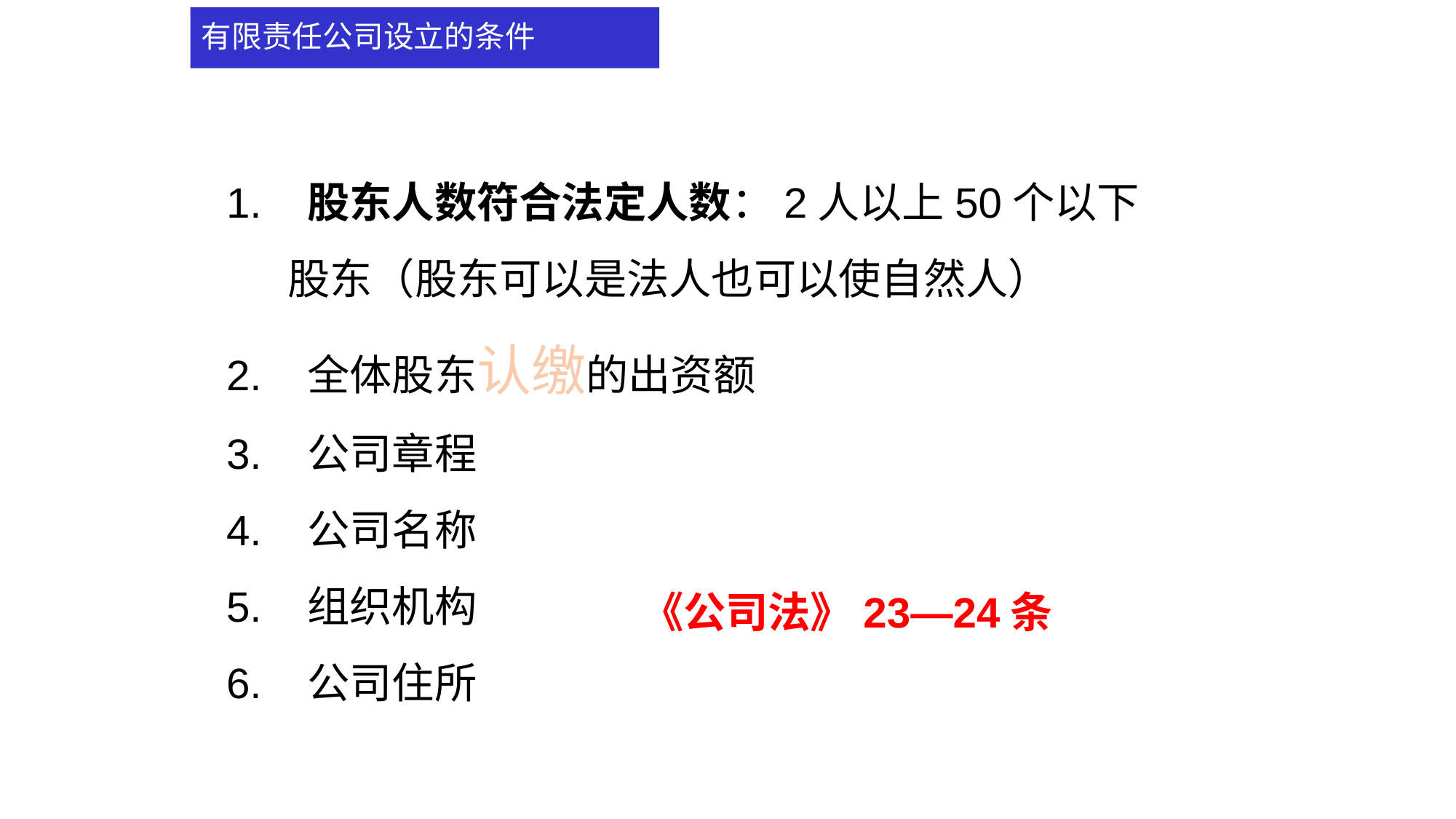

# 有限责任公司设立的条件
 股东人数符合法定人数：2人以上50个以下股东（股东可以是法人也可以使自然人）
 全体股东认缴的出资额
 公司章程
 公司名称
 组织机构
 公司住所
《公司法》23—24条